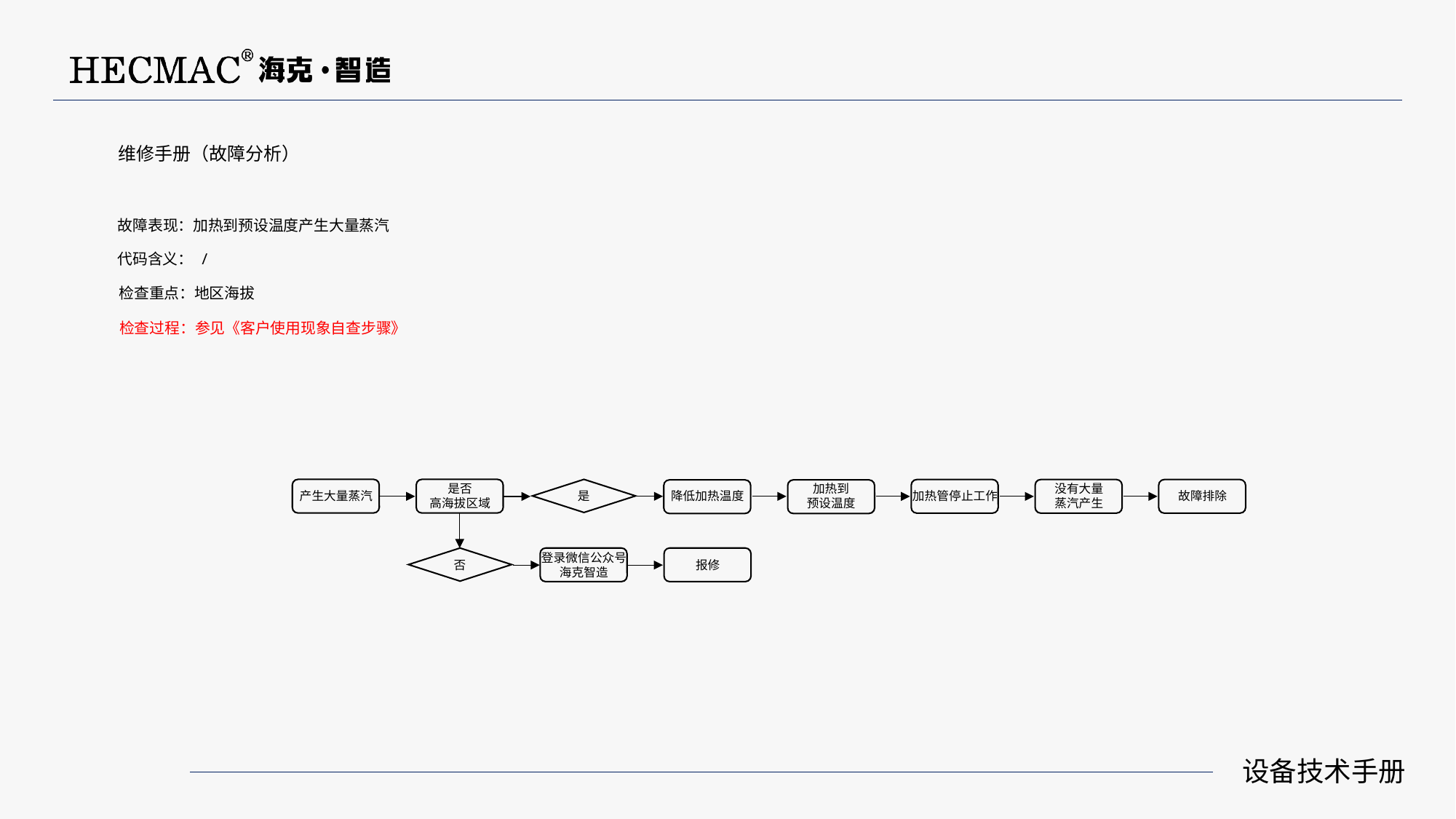

维修手册（故障分析）
故障表现：加热到预设温度产生大量蒸汽
代码含义： /
检查重点：地区海拔
检查过程：参见《客户使用现象自查步骤》
是否
高海拔区域
加热到
预设温度
没有大量
蒸汽产生

产生大量蒸汽
是
降低加热温度
加热管停止工作
故障排除
登录微信公众号
海克智造

报修
否